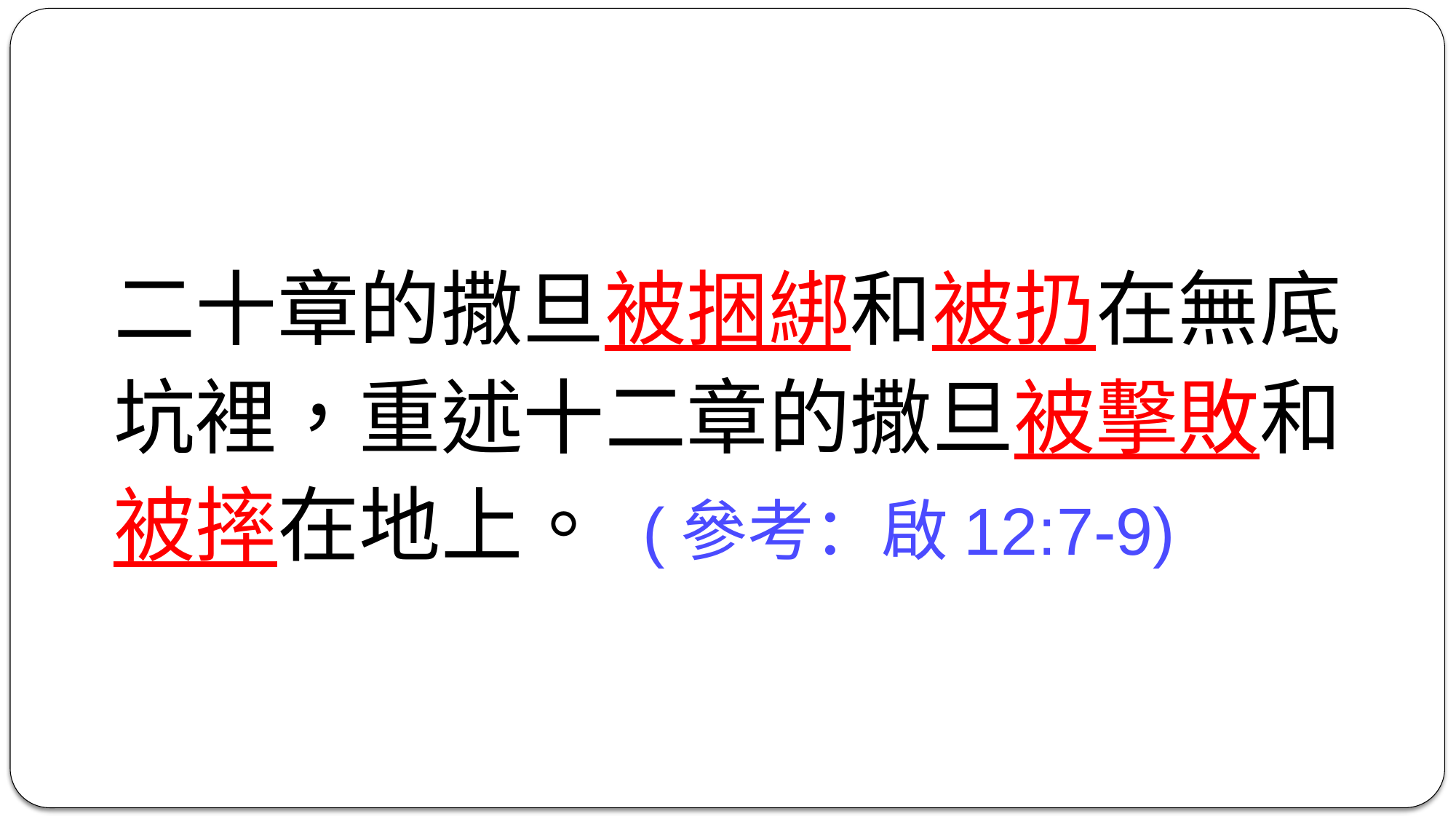

二十章的撒旦被捆綁和被扔在無底坑裡，重述十二章的撒旦被擊敗和被摔在地上。 (參考：啟12:7-9)